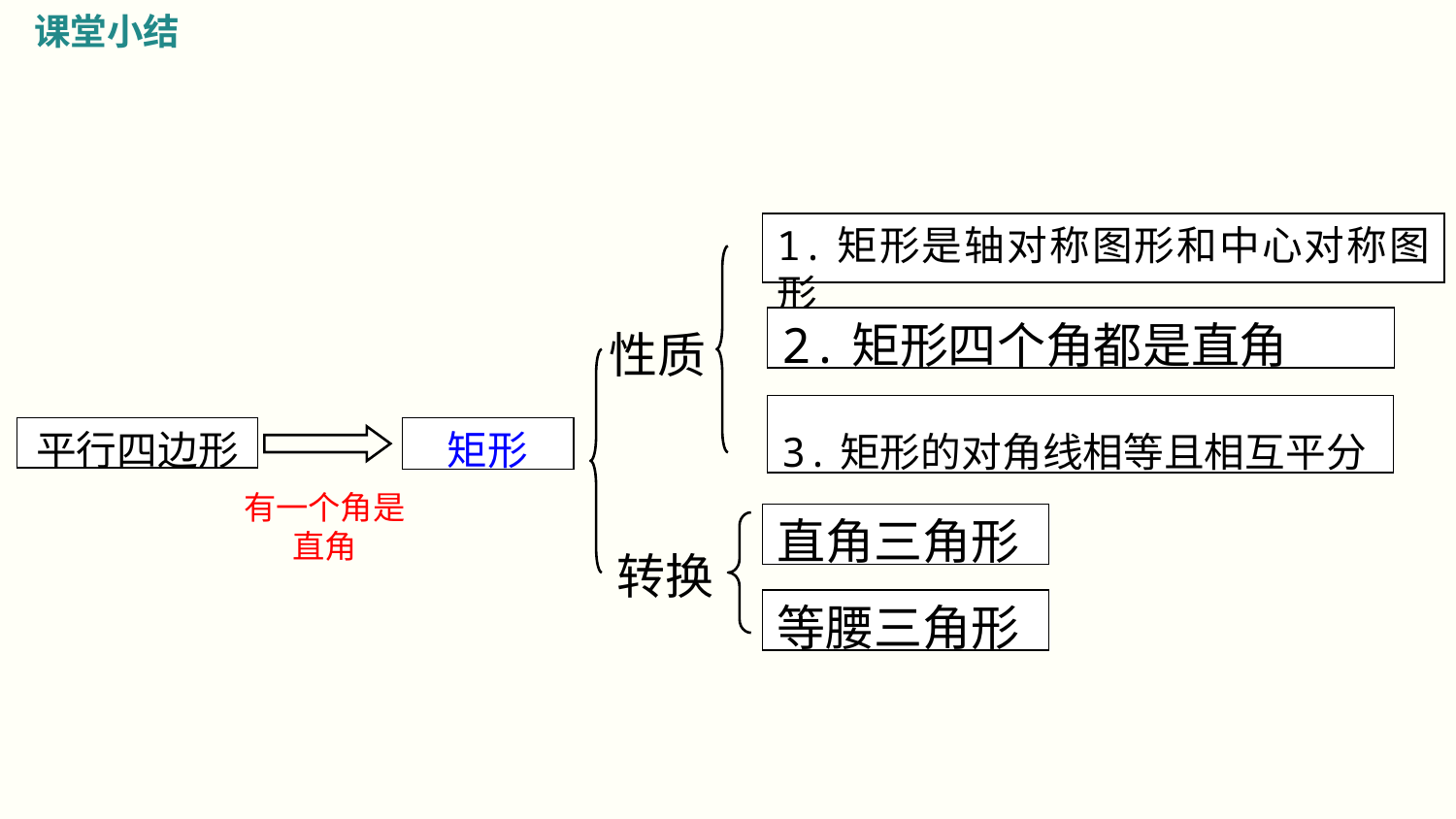

课堂小结
1.矩形是轴对称图形和中心对称图形

2.矩形四个角都是直角
性质

3.矩形的对角线相等且相互平分
平行四边形
矩形

有一个角是直角
直角三角形

转换
等腰三角形